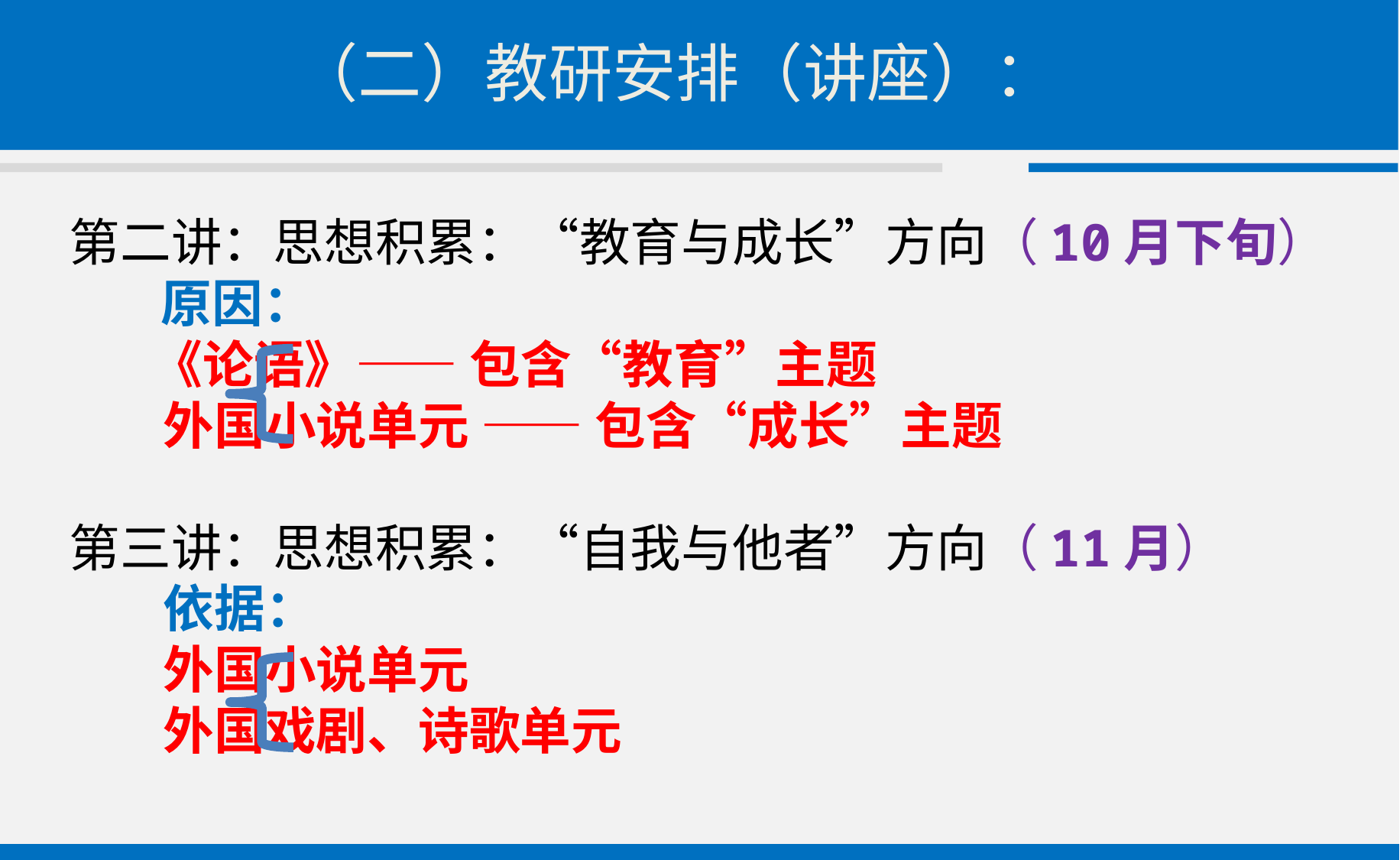

# （二）教研安排（讲座）：

    第二讲：思想积累：“教育与成长”方向（10月下旬）
            原因：
           《论语》—— 包含“教育”主题
            外国小说单元 —— 包含“成长”主题

    第三讲：思想积累：“自我与他者”方向（11月）
            依据：
            外国小说单元
            外国戏剧、诗歌单元